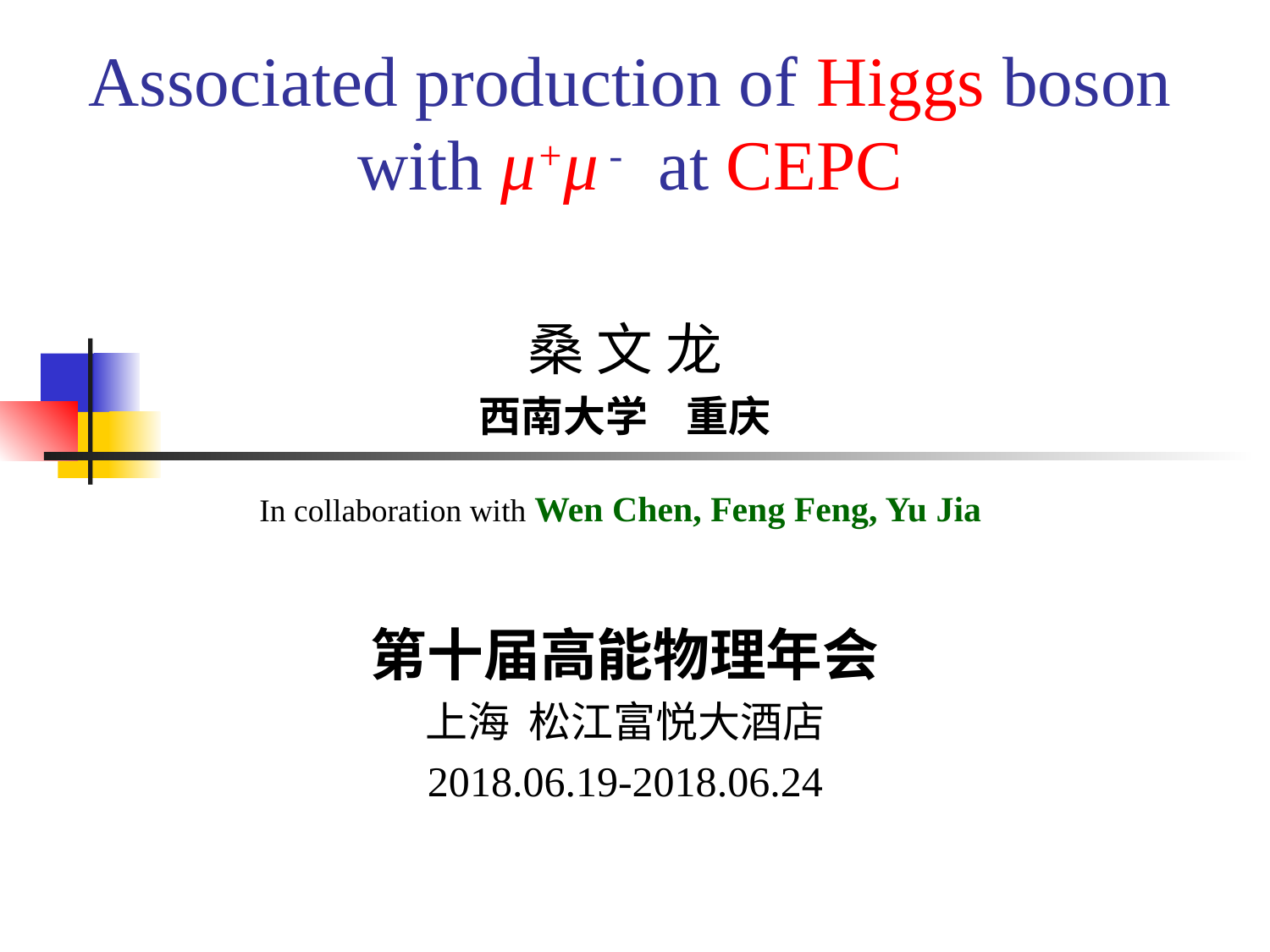

# Associated production of Higgs boson with μ+μ -  at CEPC

桑 文 龙
西南大学    重庆

In collaboration with Wen Chen, Feng Feng, Yu Jia

第十届高能物理年会
上海  松江富悦大酒店
2018.06.19-2018.06.24